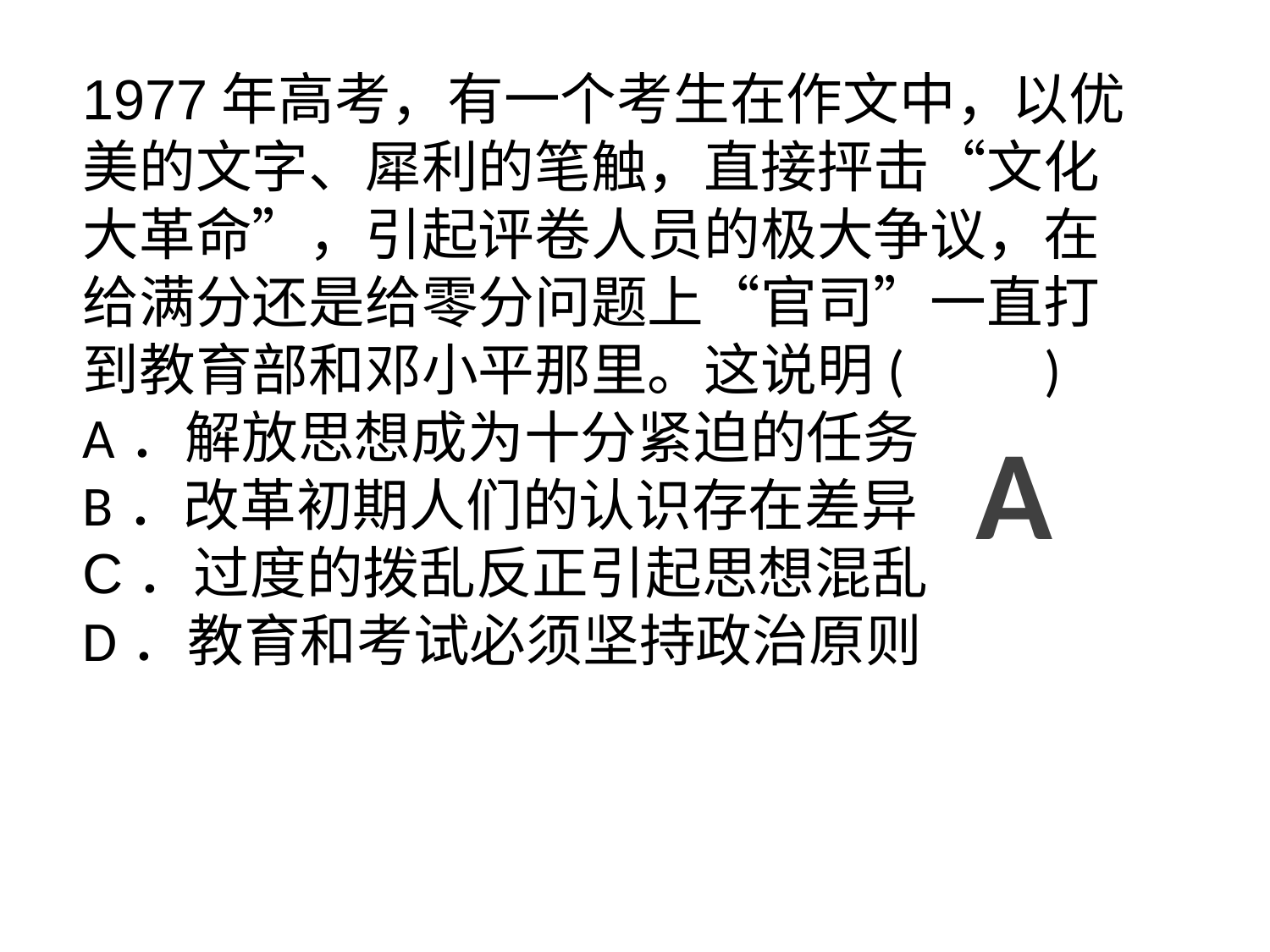

1977年高考，有一个考生在作文中，以优美的文字、犀利的笔触，直接抨击“文化大革命”，引起评卷人员的极大争议，在给满分还是给零分问题上“官司”一直打到教育部和邓小平那里。这说明(　　)A．解放思想成为十分紧迫的任务
B．改革初期人们的认识存在差异
C．过度的拨乱反正引起思想混乱
D．教育和考试必须坚持政治原则
A